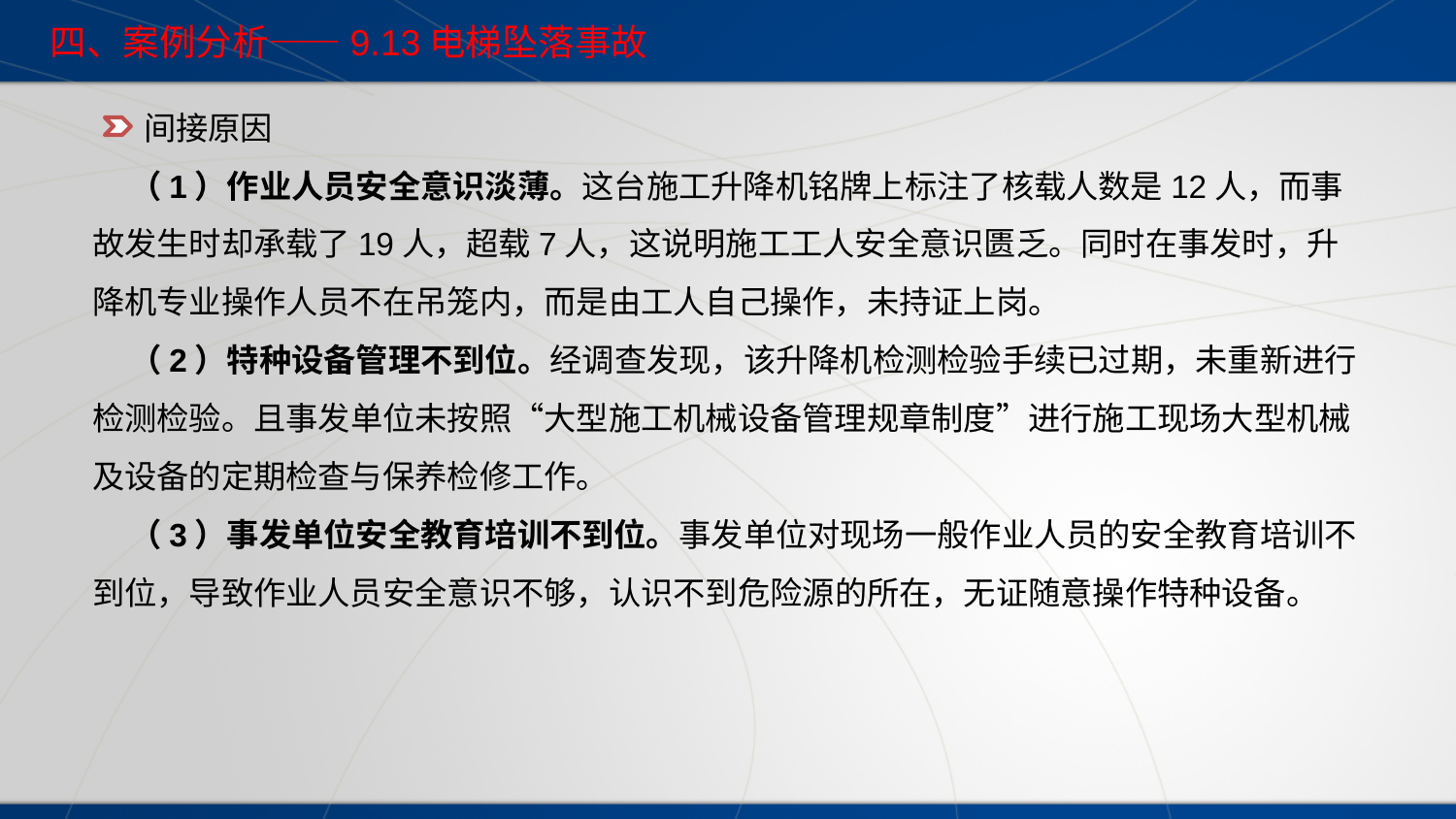

四、案例分析——9.13电梯坠落事故
      间接原因
    （1）作业人员安全意识淡薄。这台施工升降机铭牌上标注了核载人数是12人，而事故发生时却承载了19人，超载7人，这说明施工工人安全意识匮乏。同时在事发时，升降机专业操作人员不在吊笼内，而是由工人自己操作，未持证上岗。
    （2）特种设备管理不到位。经调查发现，该升降机检测检验手续已过期，未重新进行检测检验。且事发单位未按照“大型施工机械设备管理规章制度”进行施工现场大型机械及设备的定期检查与保养检修工作。
    （3）事发单位安全教育培训不到位。事发单位对现场一般作业人员的安全教育培训不到位，导致作业人员安全意识不够，认识不到危险源的所在，无证随意操作特种设备。